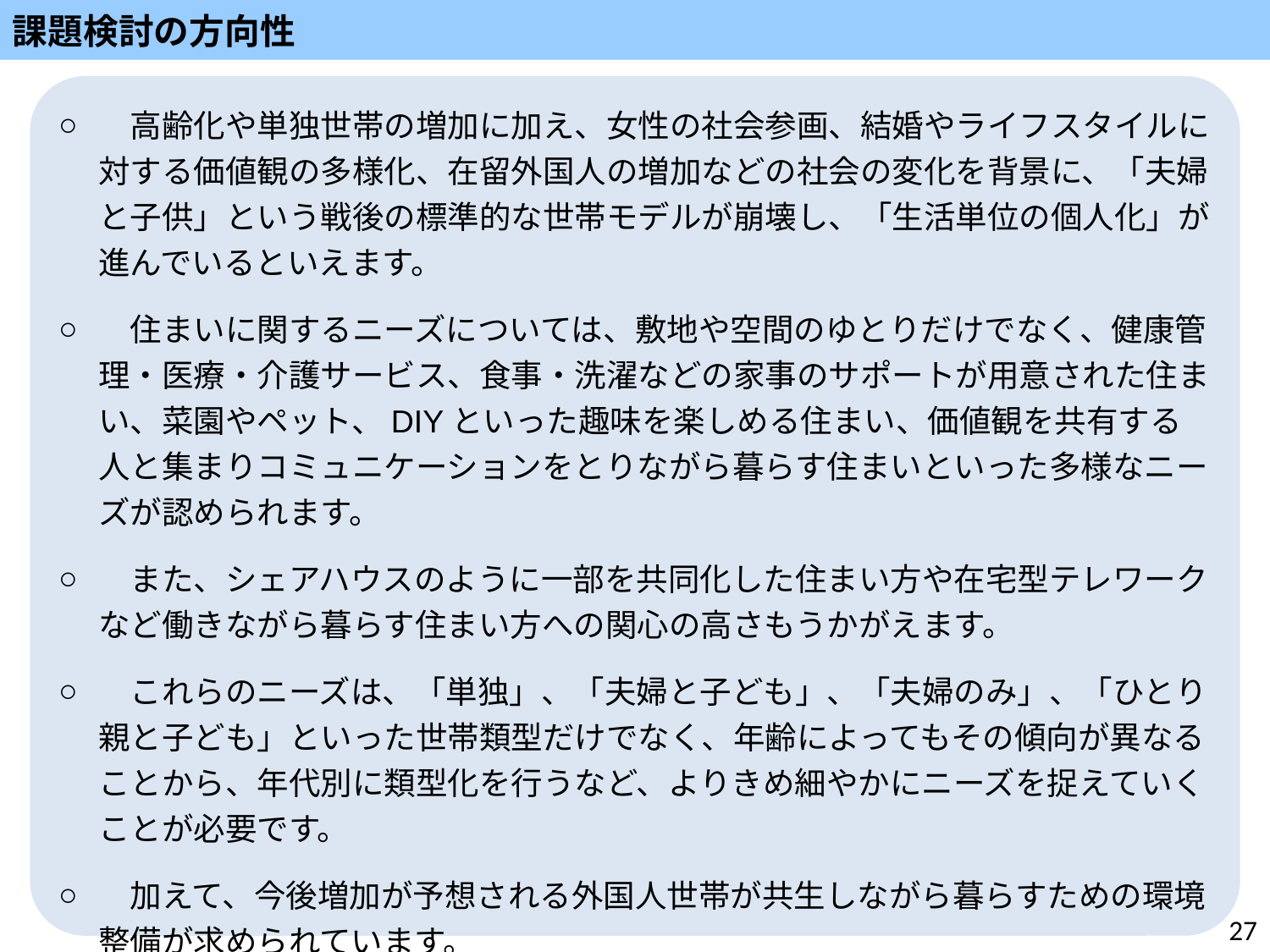

課題検討の方向性
　高齢化や単独世帯の増加に加え、女性の社会参画、結婚やライフスタイルに対する価値観の多様化、在留外国人の増加などの社会の変化を背景に、「夫婦と子供」という戦後の標準的な世帯モデルが崩壊し、「生活単位の個人化」が進んでいるといえます。
　住まいに関するニーズについては、敷地や空間のゆとりだけでなく、健康管理・医療・介護サービス、食事・洗濯などの家事のサポートが用意された住まい、菜園やペット、DIYといった趣味を楽しめる住まい、価値観を共有する人と集まりコミュニケーションをとりながら暮らす住まいといった多様なニーズが認められます。
　また、シェアハウスのように一部を共同化した住まい方や在宅型テレワークなど働きながら暮らす住まい方への関心の高さもうかがえます。
　これらのニーズは、「単独」、「夫婦と子ども」、「夫婦のみ」、「ひとり親と子ども」といった世帯類型だけでなく、年齢によってもその傾向が異なることから、年代別に類型化を行うなど、よりきめ細やかにニーズを捉えていくことが必要です。
　加えて、今後増加が予想される外国人世帯が共生しながら暮らすための環境整備が求められています。
　こうした様々なニーズに対応した住まいのあり方について、引き続き検討を進める必要があります。

27